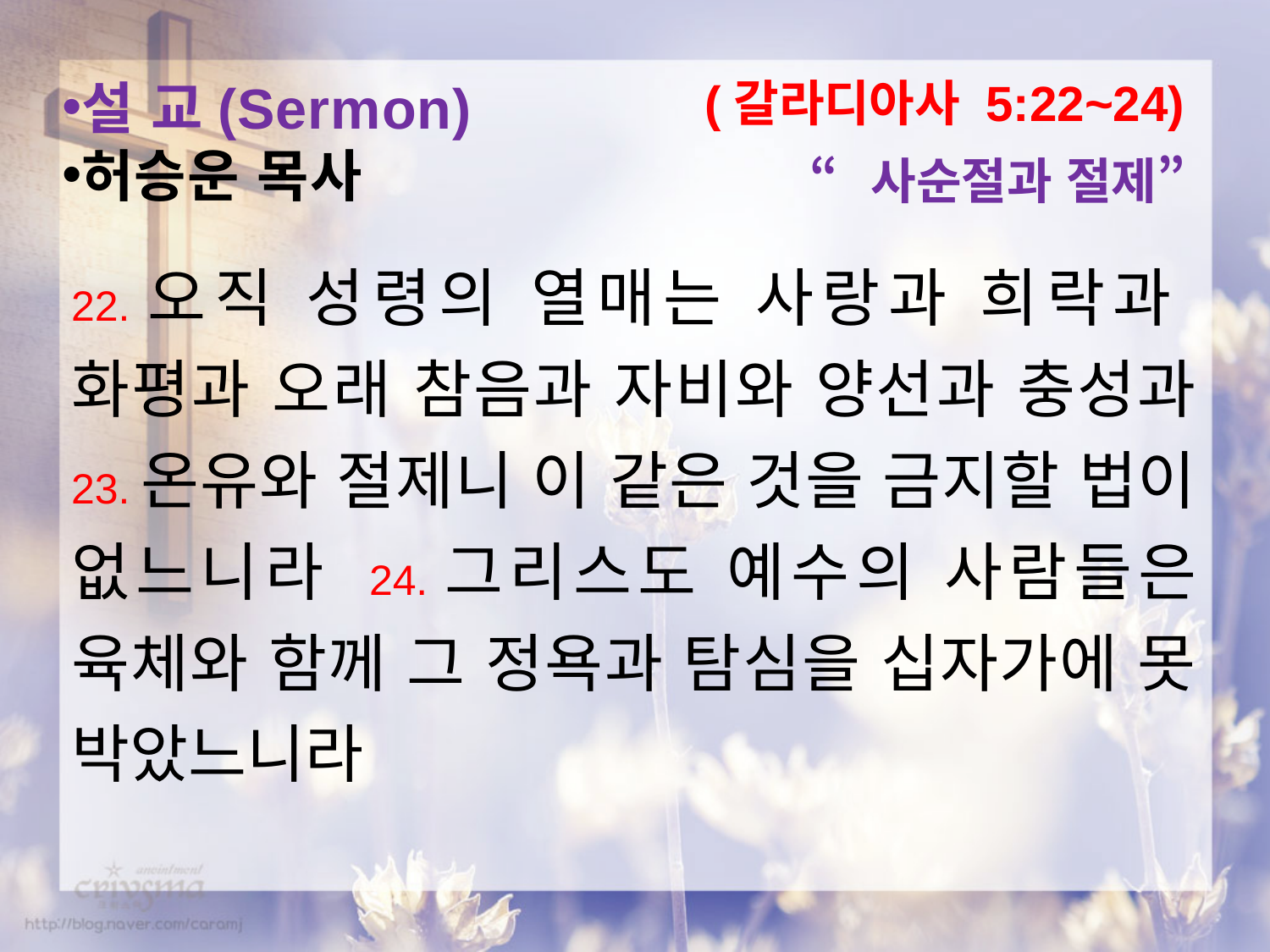

설 교(Sermon)
허승운 목사
(갈라디아사 5:22~24)
“사순절과 절제”
22.오직 성령의 열매는 사랑과 희락과 화평과 오래 참음과 자비와 양선과 충성과 23.온유와 절제니 이 같은 것을 금지할 법이 없느니라 24.그리스도 예수의 사람들은 육체와 함께 그 정욕과 탐심을 십자가에 못 박았느니라